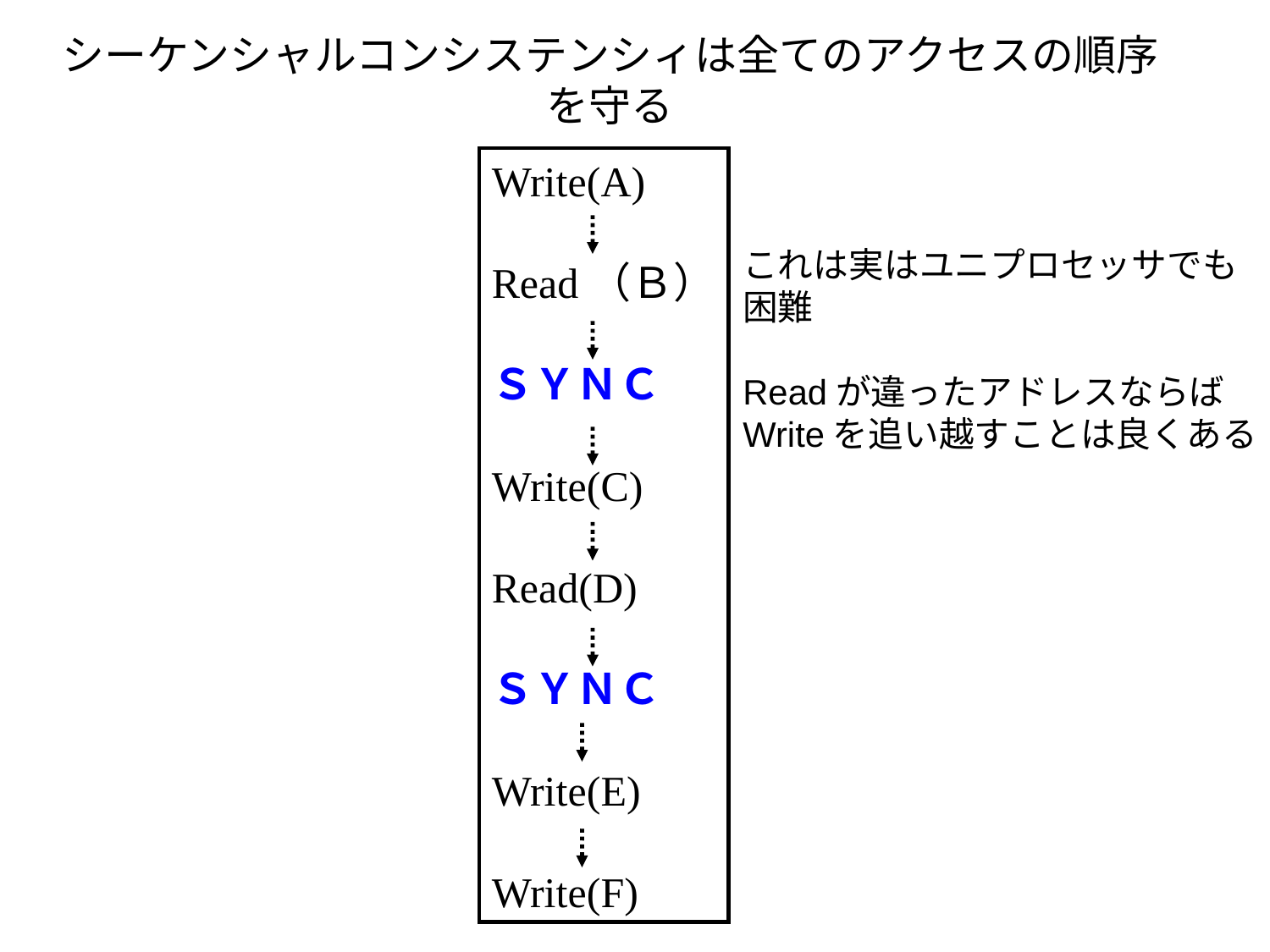

# シーケンシャルコンシステンシィは全てのアクセスの順序を守る
Write(A)

Read（Ｂ）

ＳＹＮＣ

Write(C)

Read(D)

ＳＹＮＣ

Write(E)

Write(F)

これは実はユニプロセッサでも
困難

Readが違ったアドレスならば
Writeを追い越すことは良くある